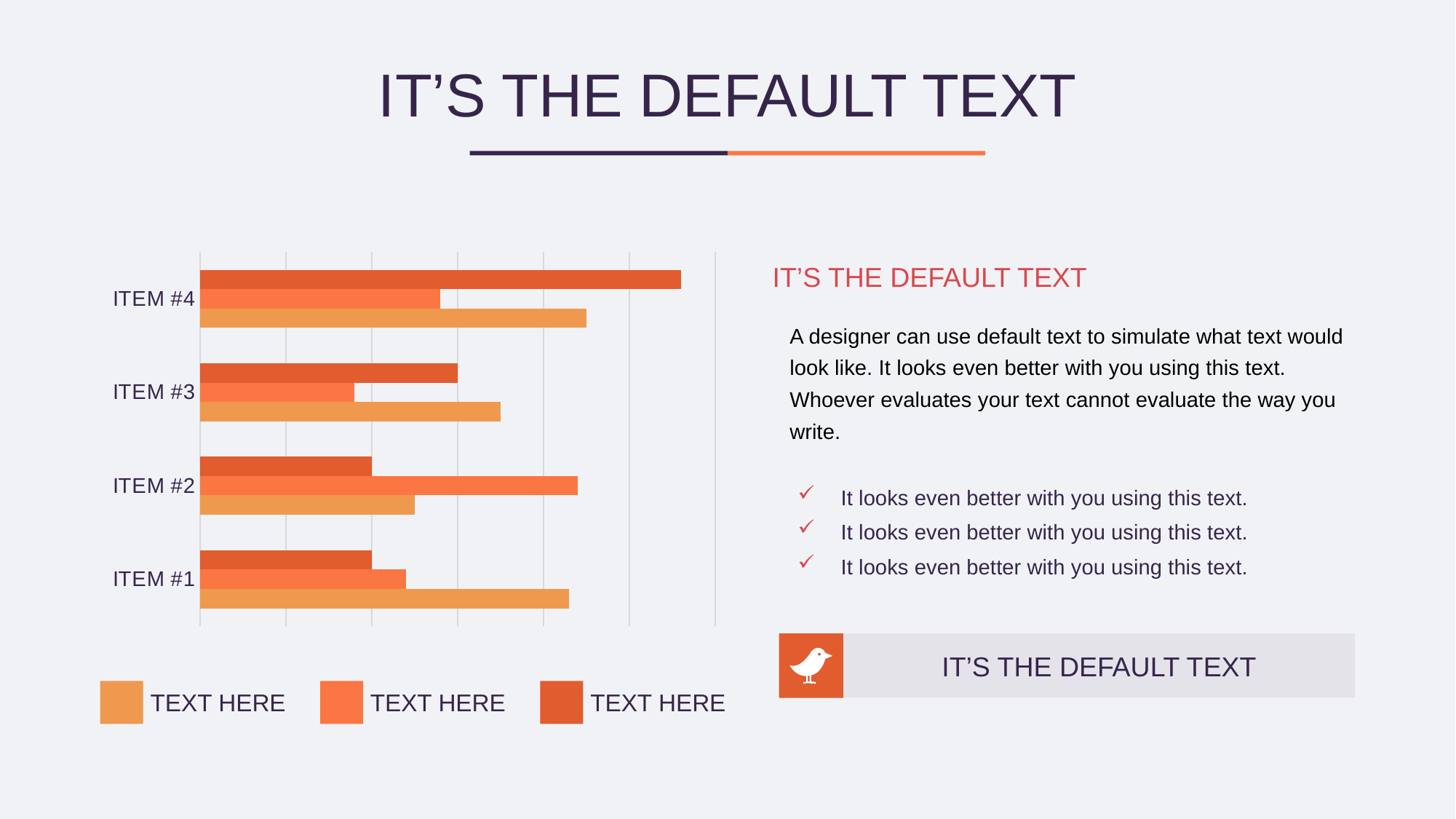

# IT’S THE DEFAULT TEXT

### Chart

| Category | 系列 1 | 系列 2 | 系列 3 |
|---|---|---|---|
| ITEM #1 | 4.3 | 2.4 | 2.0 |
| ITEM #2 | 2.5 | 4.4 | 2.0 |
| ITEM #3 | 3.5 | 1.8 | 3.0 |
| ITEM #4 | 4.5 | 2.8 | 5.6 |
IT’S THE DEFAULT TEXT
A designer can use default text to simulate what text would look like. It looks even better with you using this text. Whoever evaluates your text cannot evaluate the way you write.
It looks even better with you using this text.
It looks even better with you using this text.
It looks even better with you using this text.
IT’S THE DEFAULT TEXT

TEXT HERE

TEXT HERE

TEXT HERE